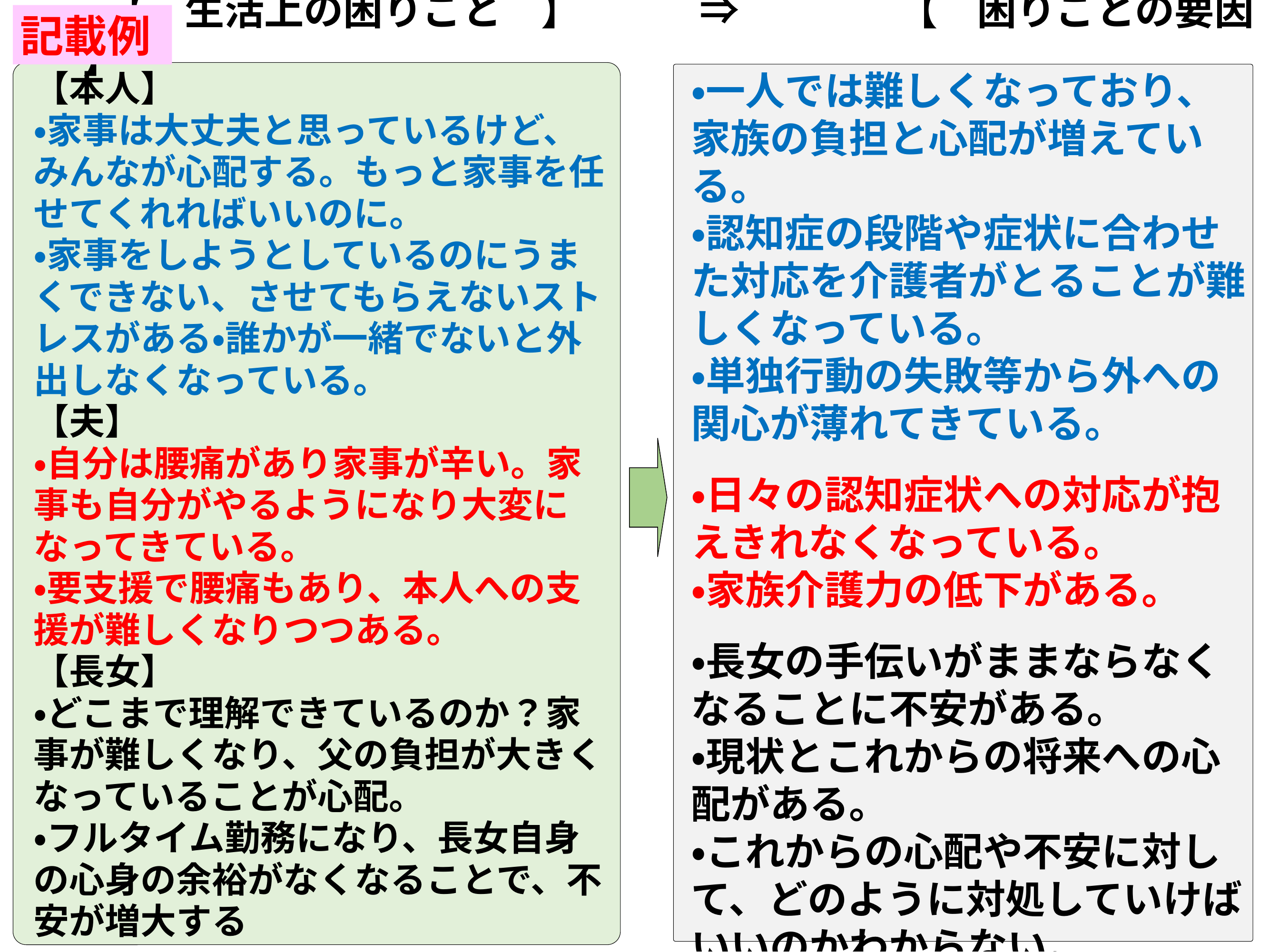

記載例
【　生活上の困りごと　】　　　⇒　　　　【　困りごとの要因　】
【本人】
・家事は大丈夫と思っているけど、みんなが心配する。もっと家事を任せてくれればいいのに。
・家事をしようとしているのにうまくできない、させてもらえないストレスがある・誰かが一緒でないと外出しなくなっている。
【夫】
・自分は腰痛があり家事が辛い。家事も自分がやるようになり大変になってきている。
・要支援で腰痛もあり、本人への支援が難しくなりつつある。
【長女】
・どこまで理解できているのか？家事が難しくなり、父の負担が大きくなっていることが心配。
・フルタイム勤務になり、長女自身の心身の余裕がなくなることで、不安が増大する
・一人では難しくなっており、家族の負担と心配が増えている。
・認知症の段階や症状に合わせた対応を介護者がとることが難しくなっている。
・単独行動の失敗等から外への関心が薄れてきている。

・日々の認知症状への対応が抱えきれなくなっている。
・家族介護力の低下がある。

・長女の手伝いがままならなくなることに不安がある。
・現状とこれからの将来への心配がある。
・これからの心配や不安に対して、どのように対処していけばいいのかわからない。